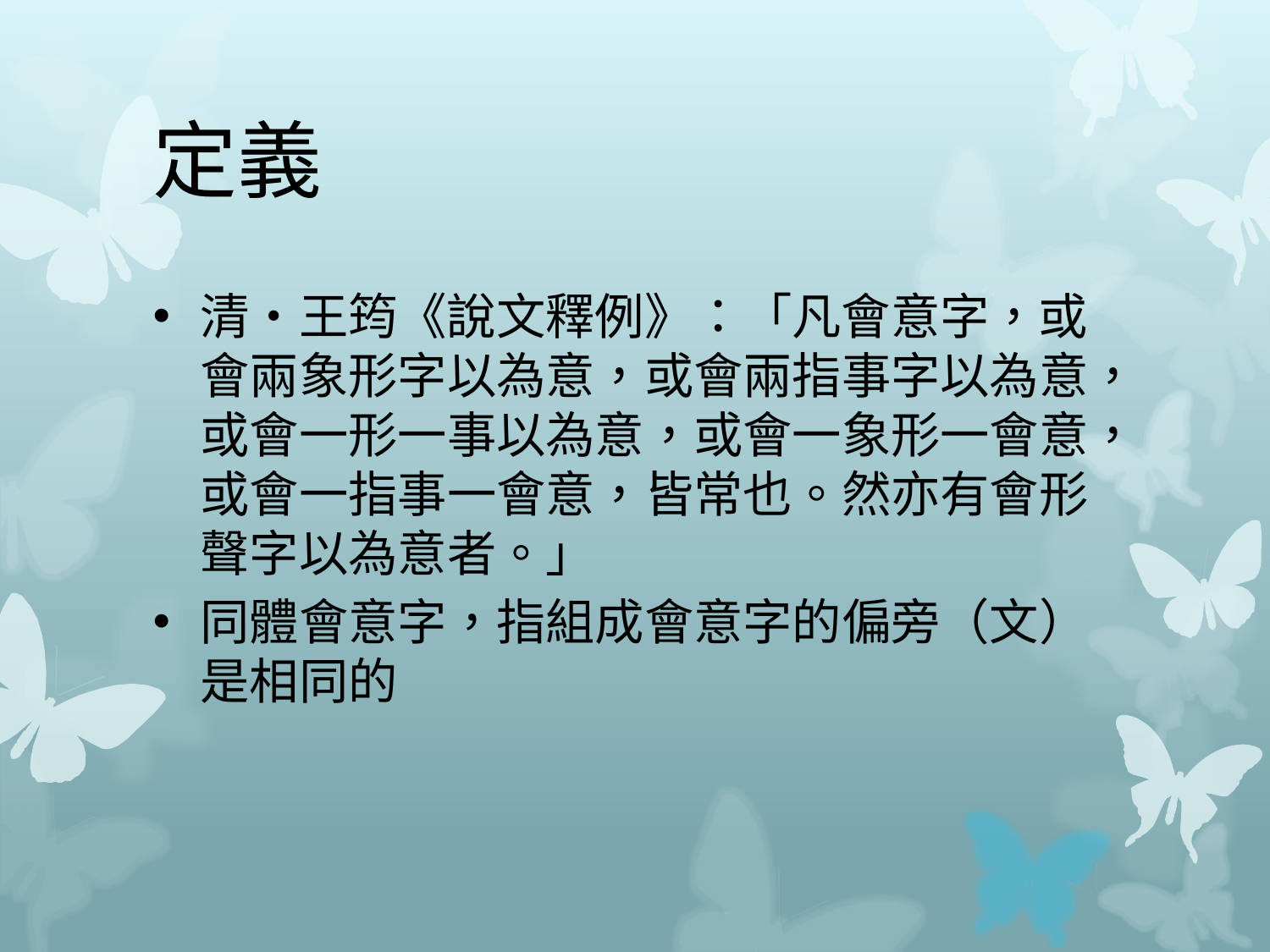

# 定義
清‧王筠《說文釋例》：「凡會意字，或會兩象形字以為意，或會兩指事字以為意，或會一形一事以為意，或會一象形一會意，或會一指事一會意，皆常也。然亦有會形聲字以為意者。」
同體會意字，指組成會意字的偏旁（文）是相同的